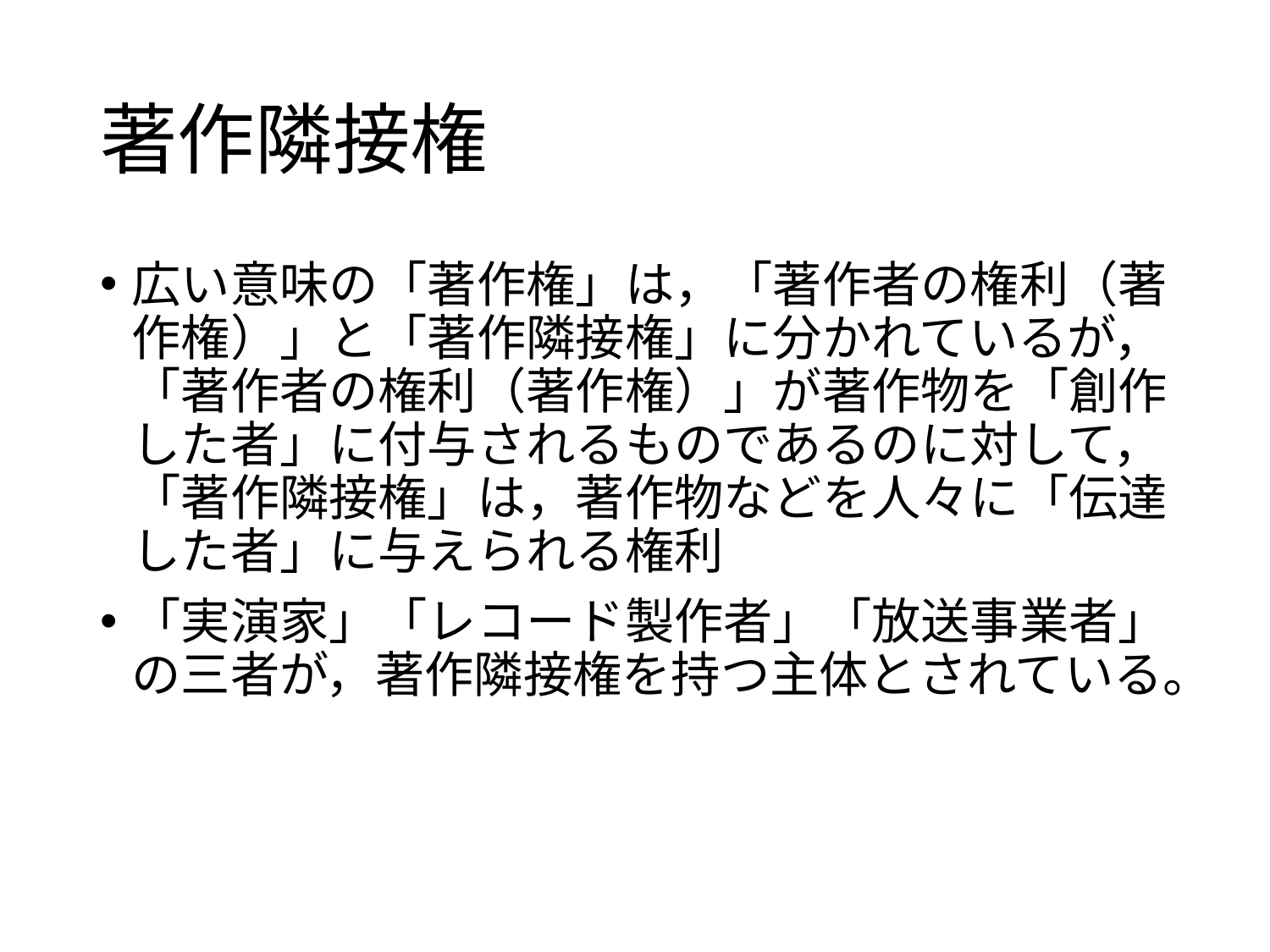

# 著作隣接権
広い意味の「著作権」は，「著作者の権利（著作権）」と「著作隣接権」に分かれているが，「著作者の権利（著作権）」が著作物を「創作した者」に付与されるものであるのに対して，「著作隣接権」は，著作物などを人々に「伝達した者」に与えられる権利
「実演家」「レコード製作者」「放送事業者」の三者が，著作隣接権を持つ主体とされている。